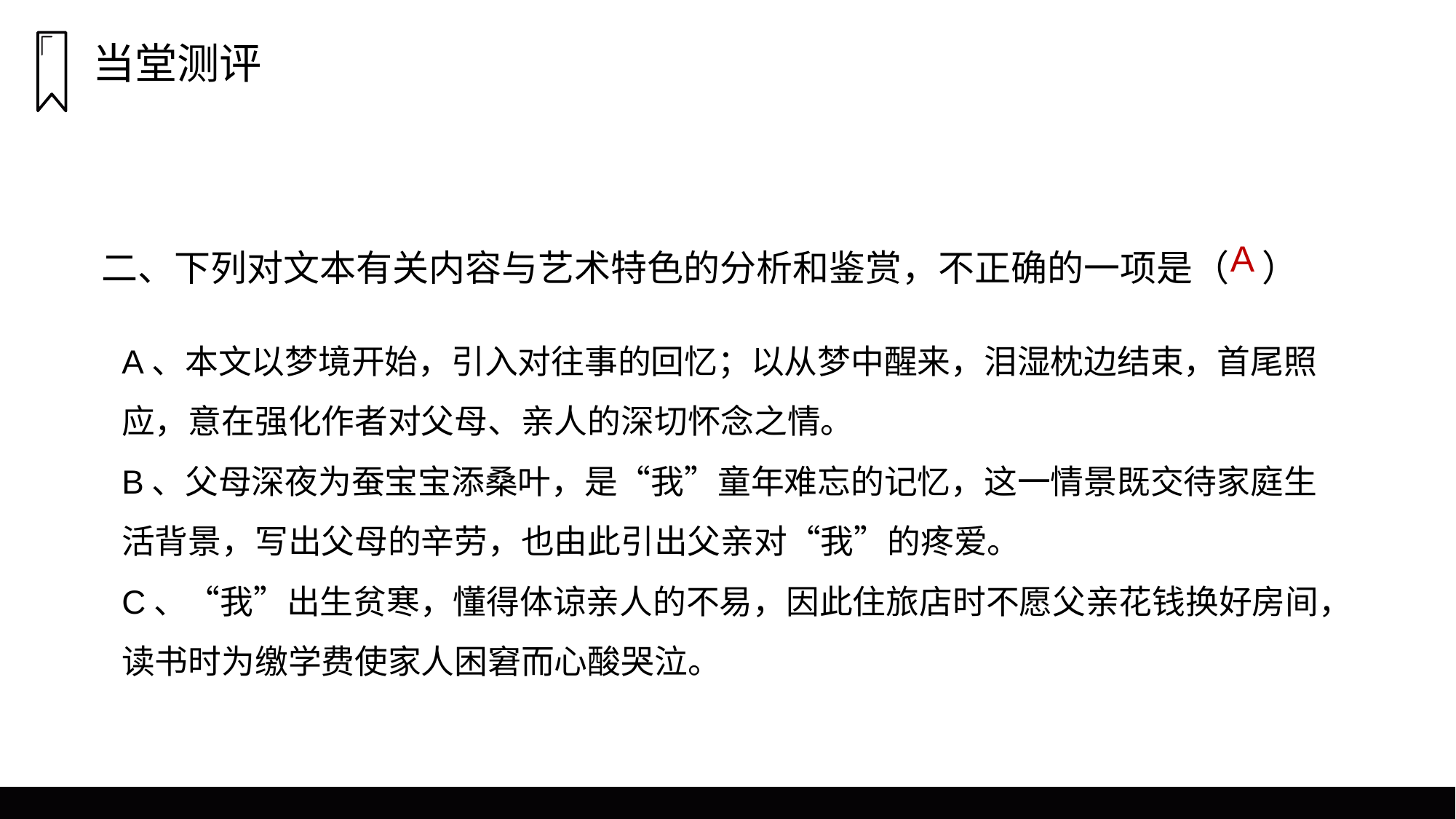

当堂测评
二、下列对文本有关内容与艺术特色的分析和鉴赏，不正确的一项是（    ）
A
A、本文以梦境开始，引入对往事的回忆；以从梦中醒来，泪湿枕边结束，首尾照应，意在强化作者对父母、亲人的深切怀念之情。
B、父母深夜为蚕宝宝添桑叶，是“我”童年难忘的记忆，这一情景既交待家庭生活背景，写出父母的辛劳，也由此引出父亲对“我”的疼爱。
C、“我”出生贫寒，懂得体谅亲人的不易，因此住旅店时不愿父亲花钱换好房间，读书时为缴学费使家人困窘而心酸哭泣。